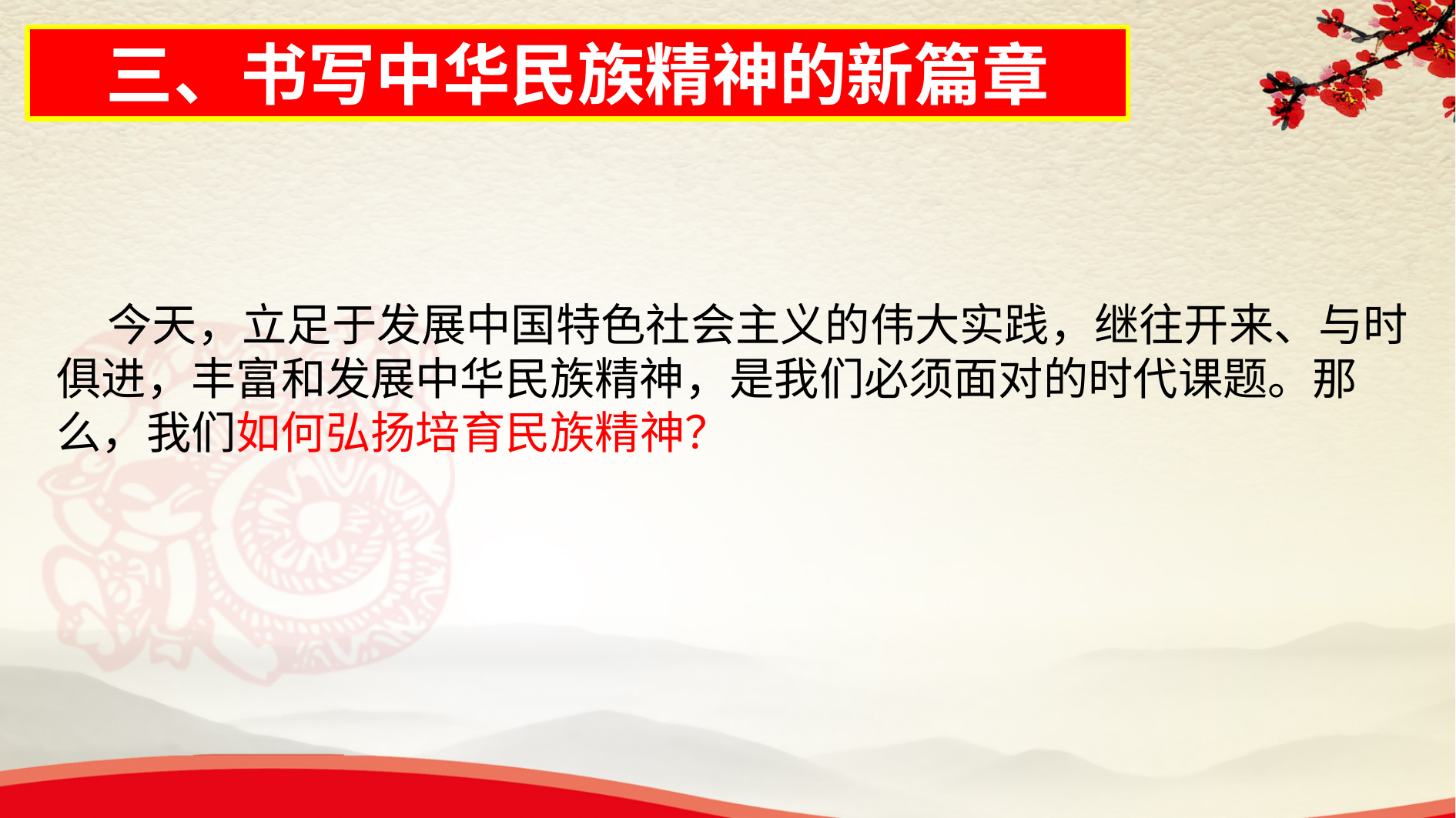

三、书写中华民族精神的新篇章
    今天，立足于发展中国特色社会主义的伟大实践，继往开来、与时俱进，丰富和发展中华民族精神，是我们必须面对的时代课题。那么，我们如何弘扬培育民族精神？